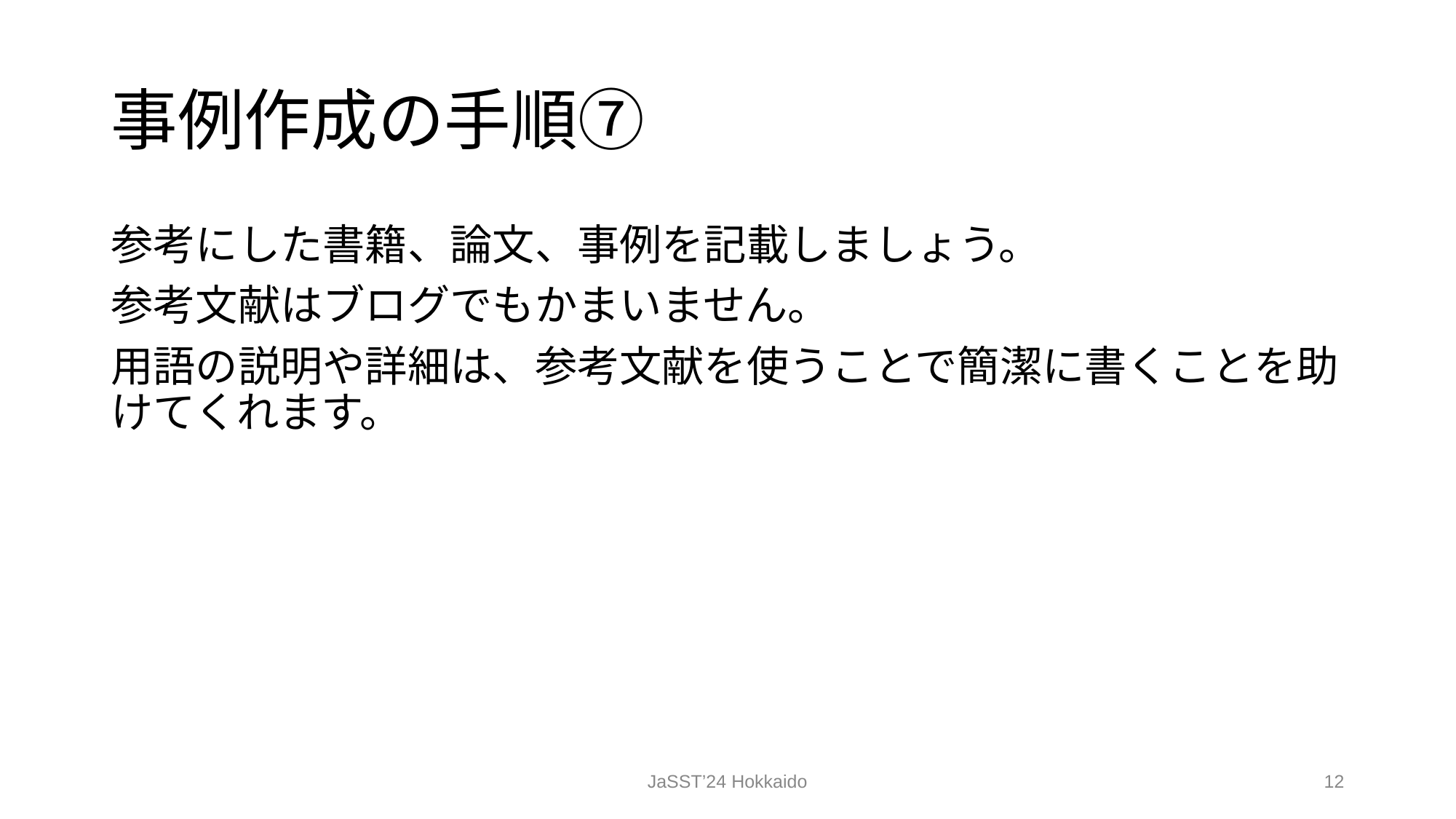

# 事例作成の手順⑦
参考にした書籍、論文、事例を記載しましょう。
参考文献はブログでもかまいません。
用語の説明や詳細は、参考文献を使うことで簡潔に書くことを助けてくれます。
JaSST’24 Hokkaido
12